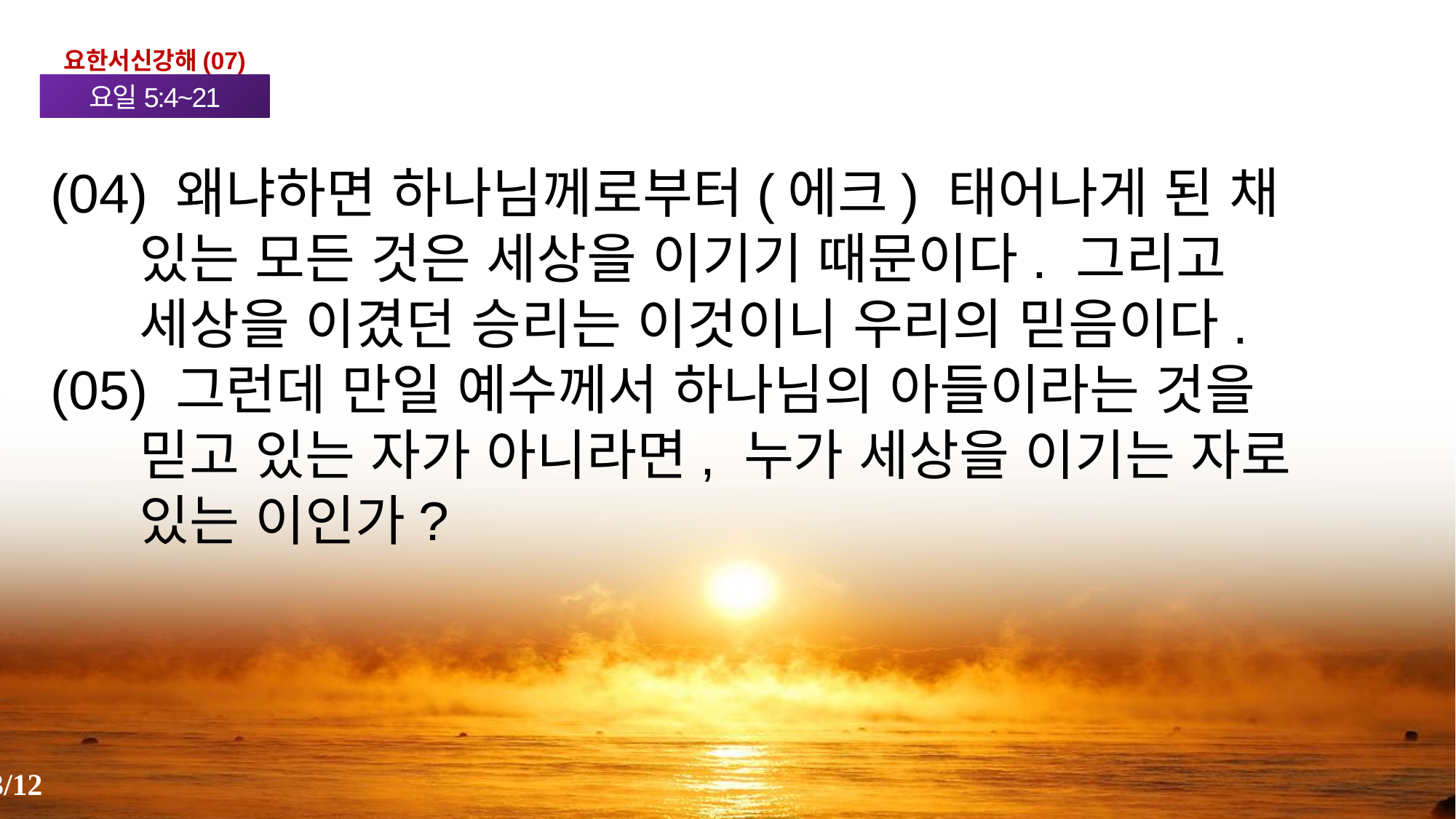

요한서신강해(07)
요일5:4~21

(04) 왜냐하면 하나님께로부터(에크) 태어나게 된 채 있는 모든 것은 세상을 이기기 때문이다. 그리고 세상을 이겼던 승리는 이것이니 우리의 믿음이다.
(05) 그런데 만일 예수께서 하나님의 아들이라는 것을 믿고 있는 자가 아니라면, 누가 세상을 이기는 자로 있는 이인가?